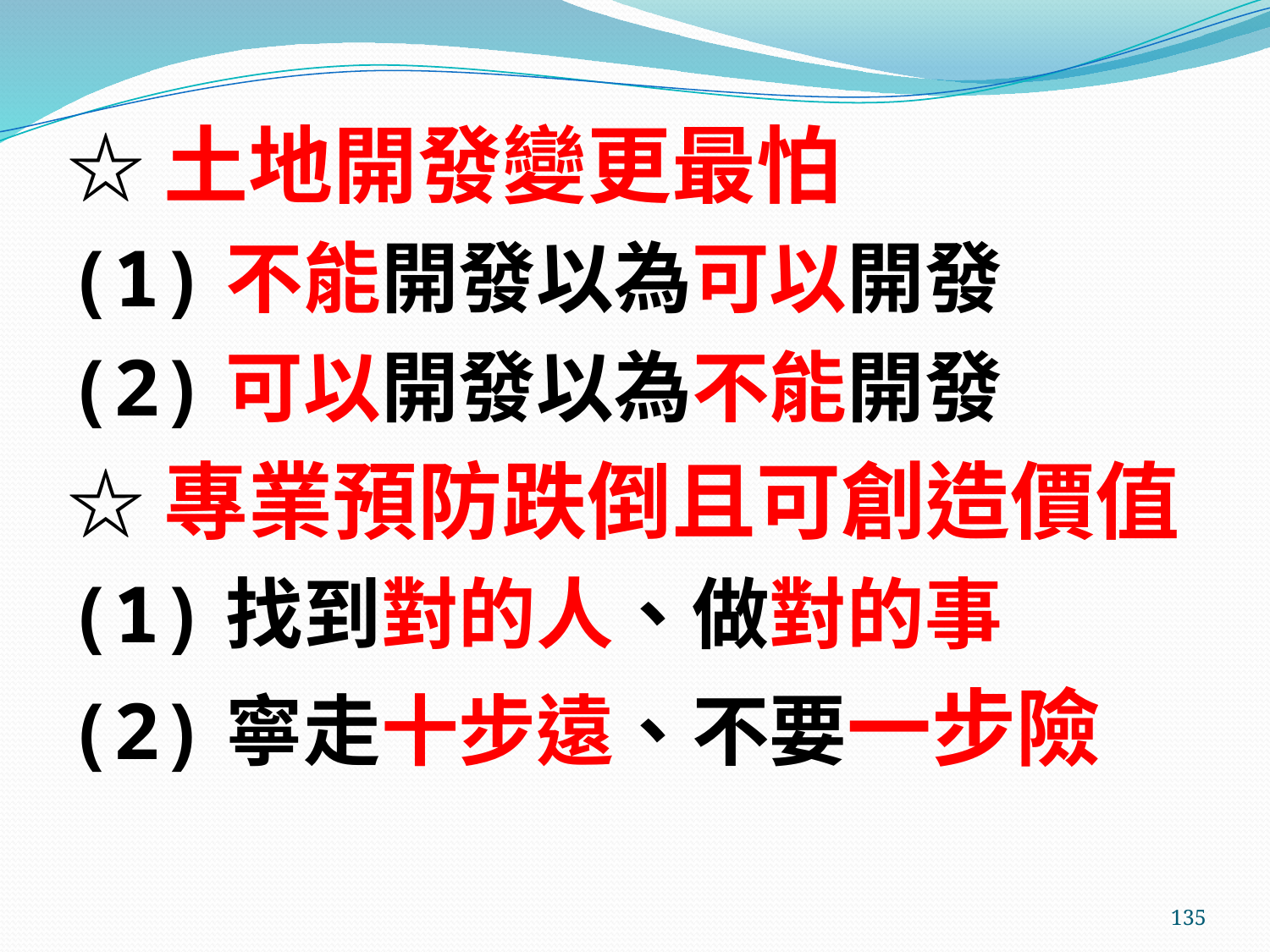

☆土地開發變更最怕
(1)不能開發以為可以開發
(2)可以開發以為不能開發
☆專業預防跌倒且可創造價值
(1)找到對的人、做對的事
(2)寧走十步遠、不要一步險

135